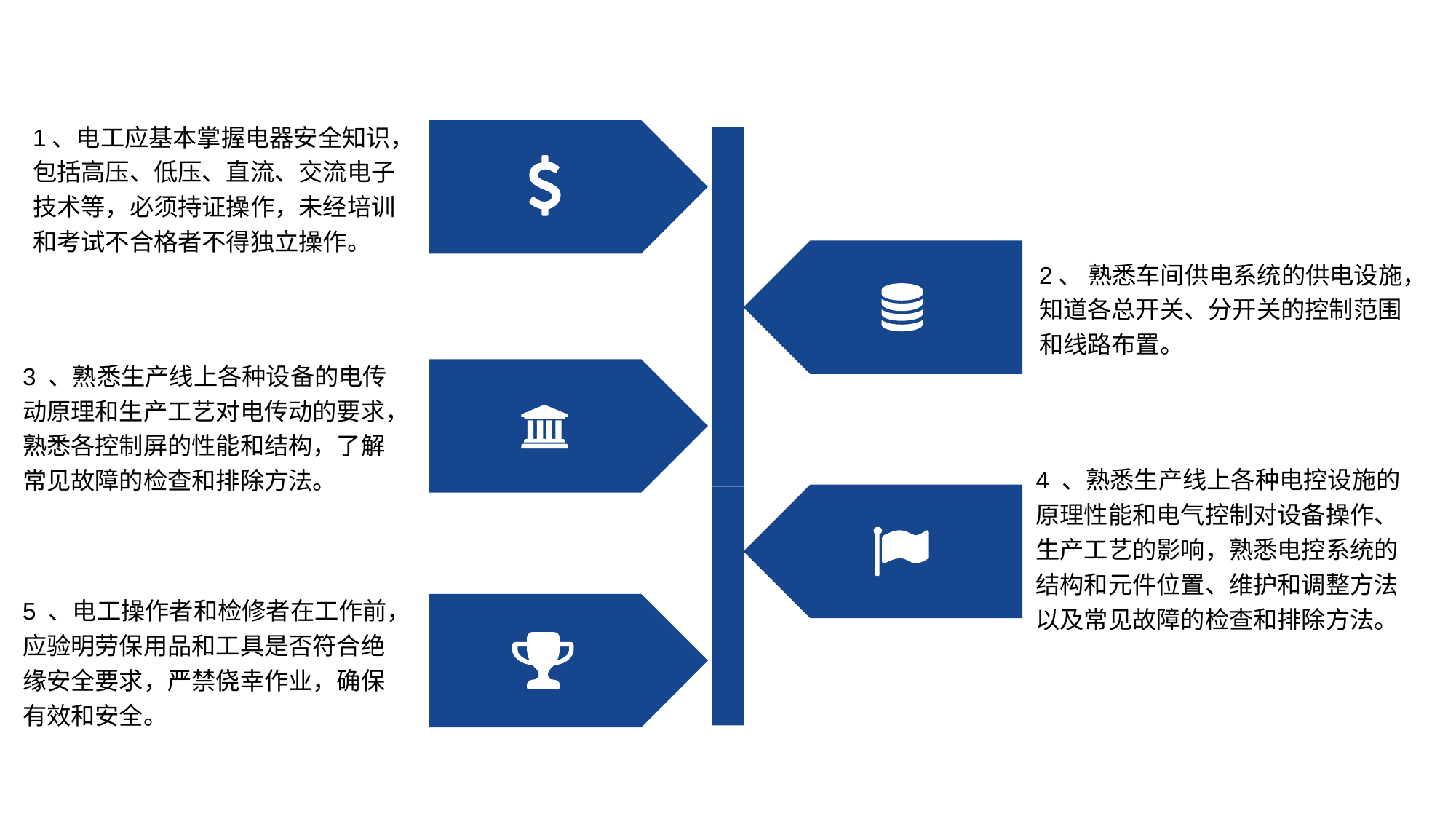

1、电工应基本掌握电器安全知识，包括高压、低压、直流、交流电子技术等，必须持证操作，未经培训和考试不合格者不得独立操作。

2、 熟悉车间供电系统的供电设施，知道各总开关、分开关的控制范围和线路布置。

3 、熟悉生产线上各种设备的电传动原理和生产工艺对电传动的要求，熟悉各控制屏的性能和结构，了解常见故障的检查和排除方法。

4 、熟悉生产线上各种电控设施的原理性能和电气控制对设备操作、生产工艺的影响，熟悉电控系统的结构和元件位置、维护和调整方法以及常见故障的检查和排除方法。

5 、电工操作者和检修者在工作前，应验明劳保用品和工具是否符合绝缘安全要求，严禁侥幸作业，确保有效和安全。